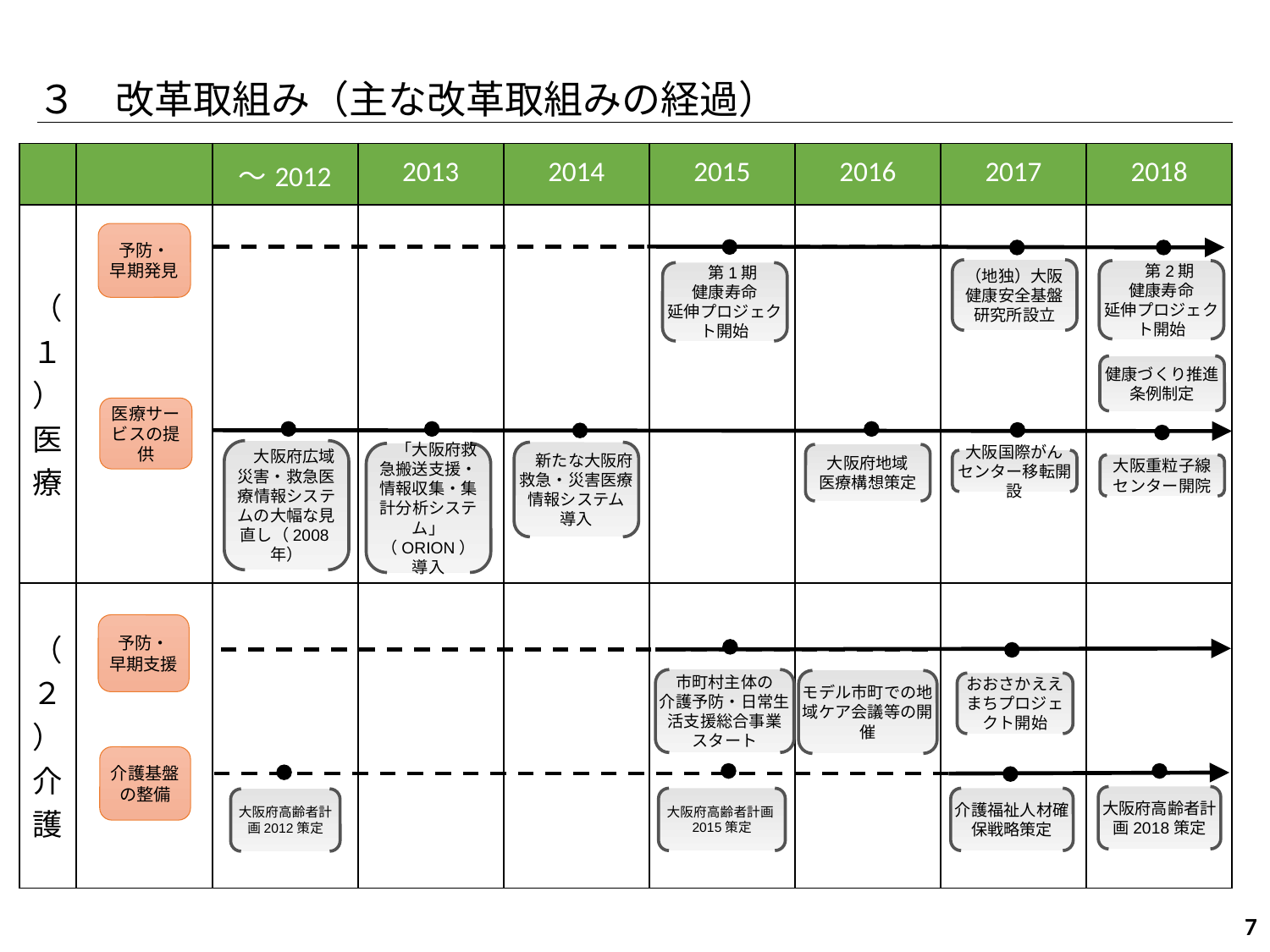

３　改革取組み（主な改革取組みの経過）
|  |  | ～2012 | 2013 | 2014 | 2015 | 2016 | 2017 | 2018 |
| --- | --- | --- | --- | --- | --- | --- | --- | --- |
| （１）医療 |  |  |  |  |  |  |  |  |
| （２）介護 |  |  |  |  |  |  |  |  |
予防・
早期発見

（地独）大阪
健康安全基盤
研究所設立
　第2期
健康寿命
延伸プロジェクト開始
　第1期
健康寿命
延伸プロジェクト開始
健康づくり推進
条例制定
医療サービスの提供

　大阪府広域災害・救急医療情報システムの大幅な見直し（2008年）
　新たな大阪府救急・災害医療情報システム
導入
　「大阪府救急搬送支援・情報収集・集計分析システム」（ORION）
導入
大阪府地域
医療構想策定
大阪国際がん
センター移転開設
大阪重粒子線
センター開院
予防・
早期支援

市町村主体の
介護予防・日常生活支援総合事業
スタート
モデル市町での地域ケア会議等の開催
おおさかええまちプロジェクト開始
介護基盤
の整備

大阪府高齢者計画2018策定
大阪府高齢者計画2015策定
介護福祉人材確保戦略策定
大阪府高齢者計画2012策定
7